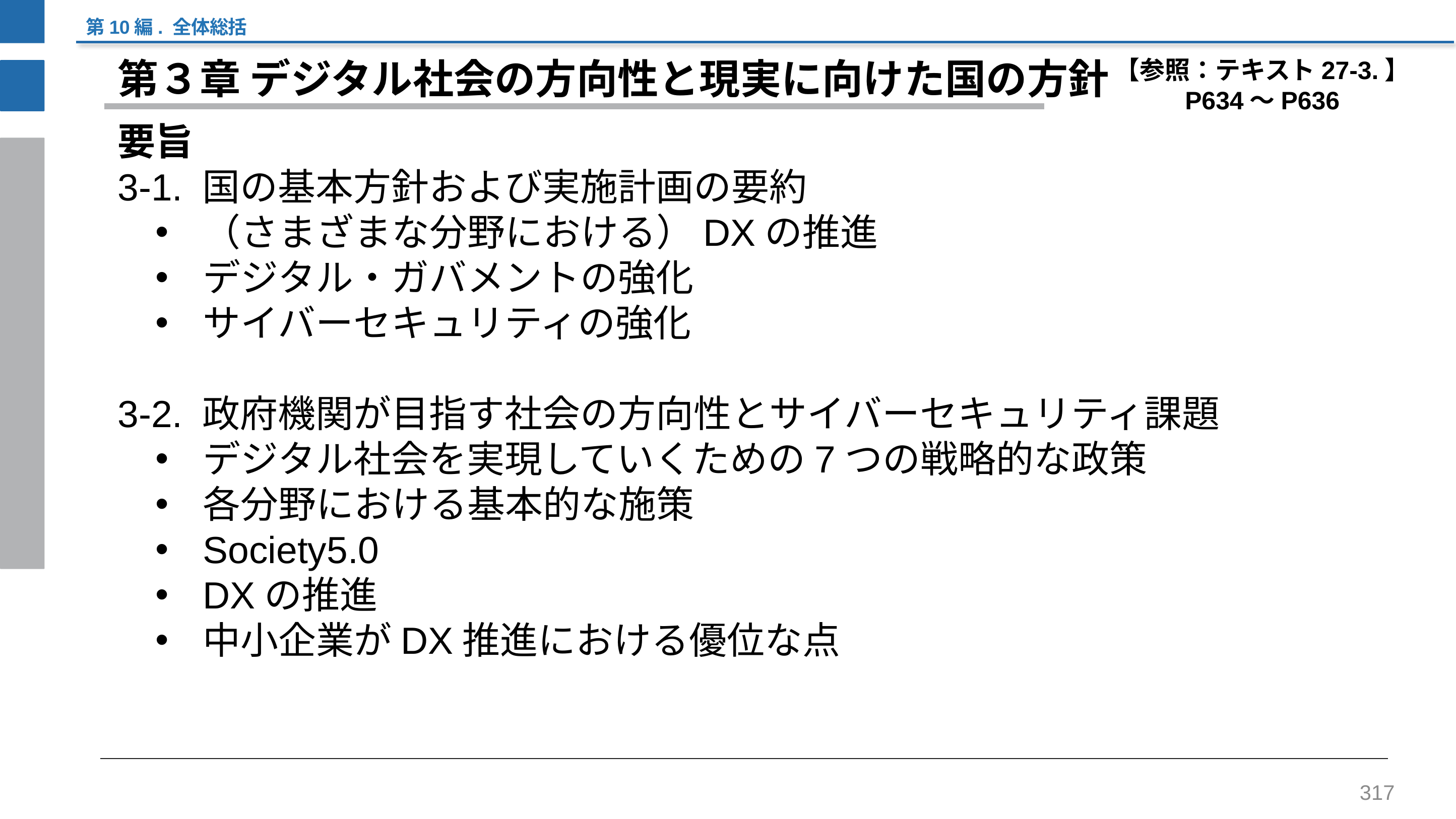

第10編. 全体総括
【参照：テキスト27-3.】
P634～P636
第３章 デジタル社会の方向性と現実に向けた国の方針
要旨
3-1. 国の基本方針および実施計画の要約
（さまざまな分野における）DXの推進
デジタル・ガバメントの強化
サイバーセキュリティの強化

3-2. 政府機関が目指す社会の方向性とサイバーセキュリティ課題
デジタル社会を実現していくための7つの戦略的な政策
各分野における基本的な施策
Society5.0
DXの推進
中小企業がDX推進における優位な点

317